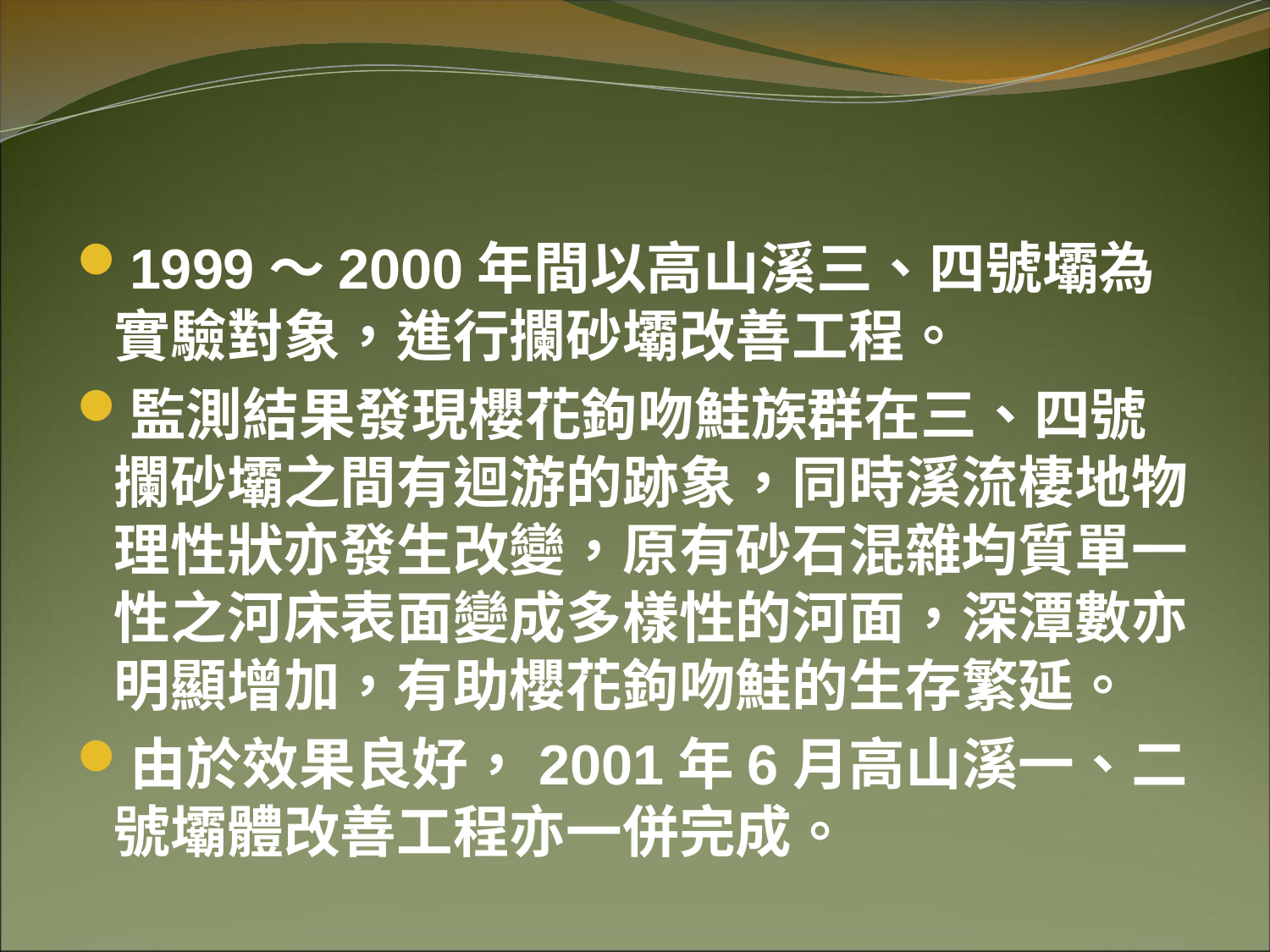

1999～2000年間以高山溪三、四號壩為實驗對象，進行攔砂壩改善工程。
監測結果發現櫻花鉤吻鮭族群在三、四號攔砂壩之間有迴游的跡象，同時溪流棲地物理性狀亦發生改變，原有砂石混雜均質單一性之河床表面變成多樣性的河面，深潭數亦明顯增加，有助櫻花鉤吻鮭的生存繁延。
由於效果良好，2001年6月高山溪一、二號壩體改善工程亦一併完成。